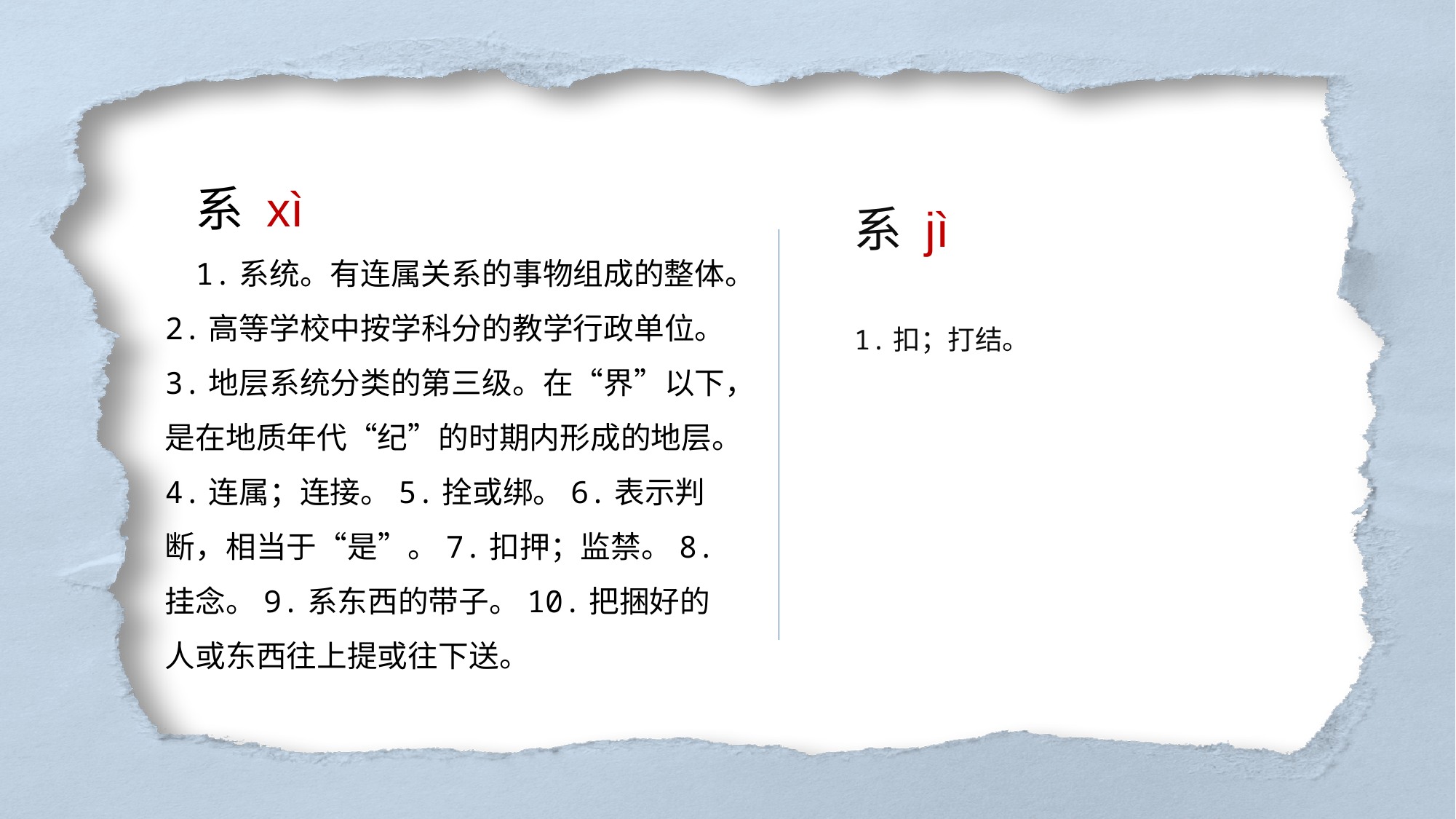

系 jì

1.扣；打结。

系 xì
1.系统。有连属关系的事物组成的整体。2.高等学校中按学科分的教学行政单位。3.地层系统分类的第三级。在“界”以下，是在地质年代“纪”的时期内形成的地层。4.连属；连接。5.拴或绑。6.表示判断，相当于“是”。7.扣押；监禁。8.挂念。9.系东西的带子。10.把捆好的人或东西往上提或往下送。